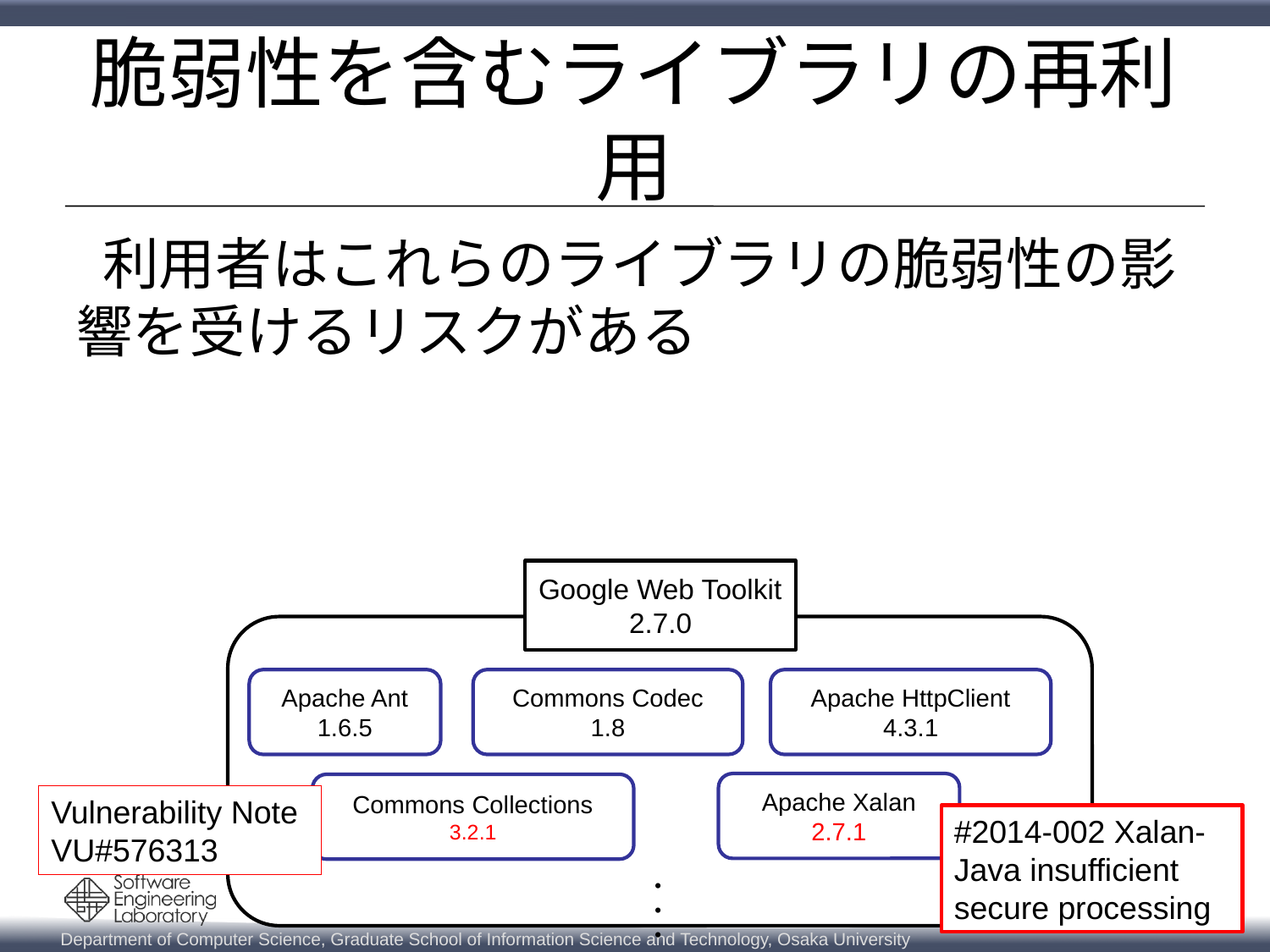

# 脆弱性を含むライブラリの再利用
 利用者はこれらのライブラリの脆弱性の影響を受けるリスクがある
Google Web Toolkit 2.7.0

Apache Ant
1.6.5
Commons Codec
1.8
Apache HttpClient
4.3.1
Apache Xalan
2.7.1
Commons Collections
3.2.1
・・・
Vulnerability Note VU#576313
#2014-002 Xalan-Java insufficient secure processing
6